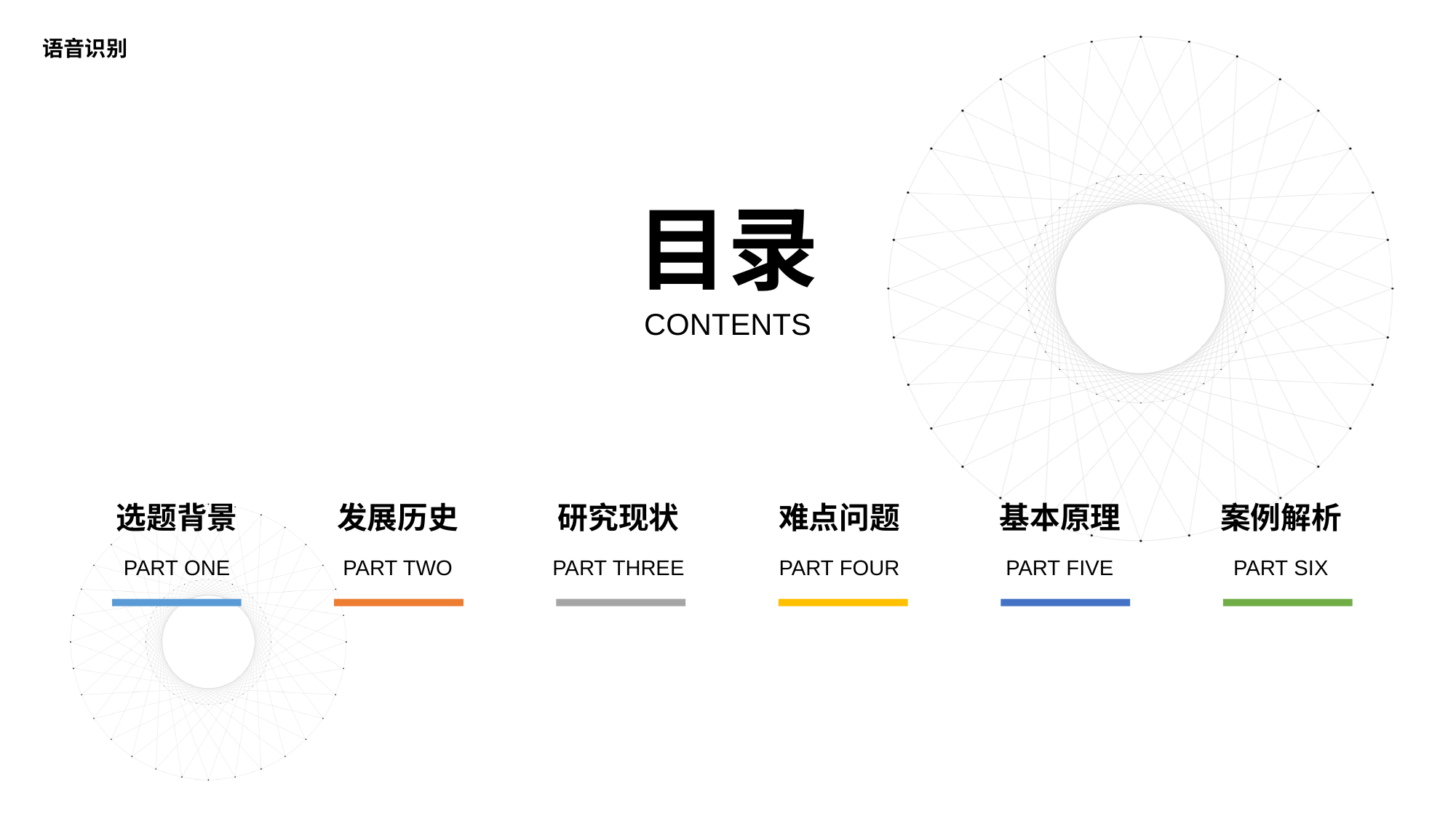

语音识别
目录
CONTENTS
发展历史
研究现状
难点问题
案例解析
选题背景
基本原理
PART TWO
PART THREE
PART FOUR
PART SIX
PART ONE
PART FIVE